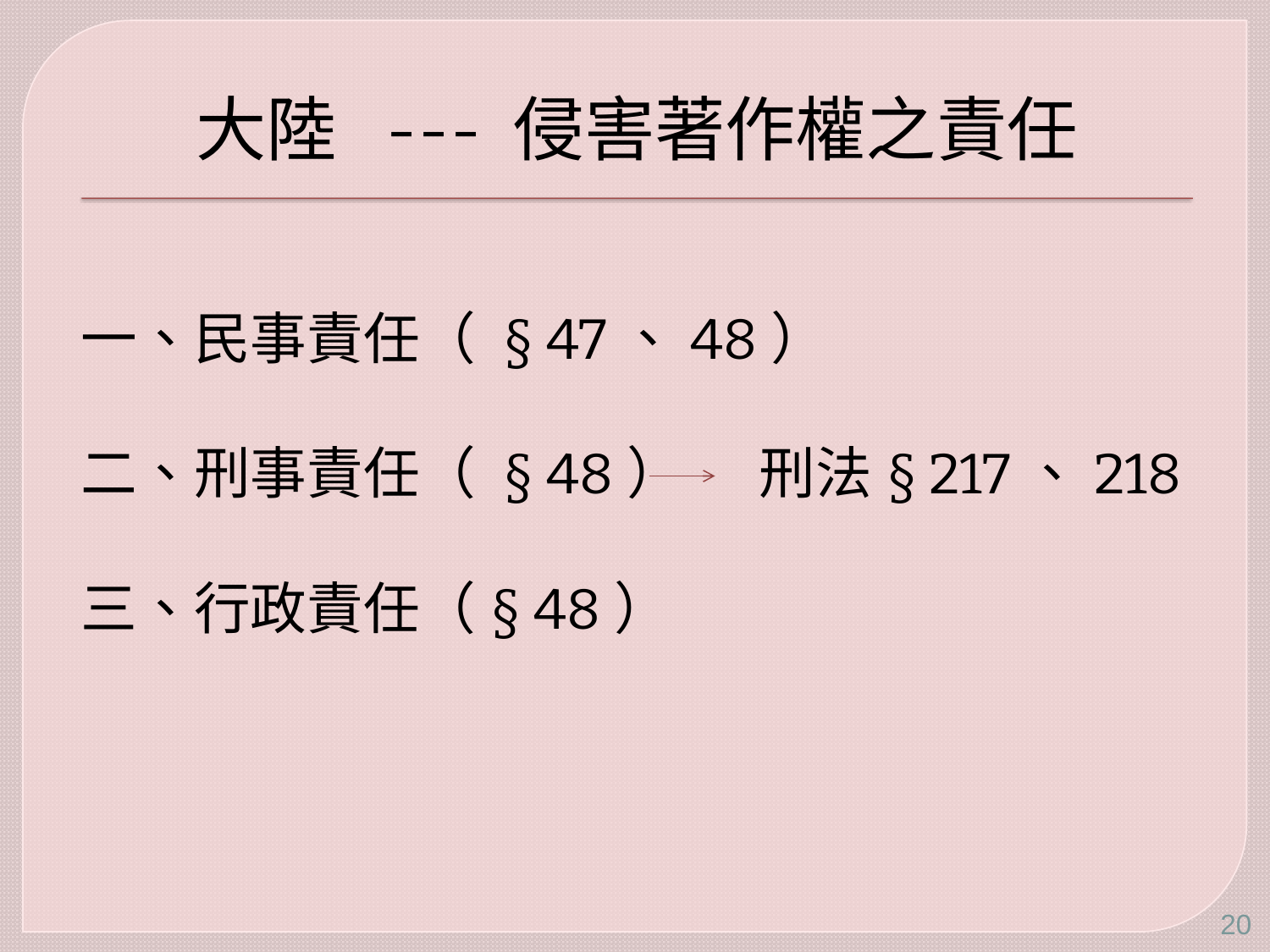

# 大陸  --- 侵害著作權之責任

一、民事責任（ § 47、48）

二、刑事責任（ § 48）      刑法§ 217、218

三、行政責任（§ 48）
20